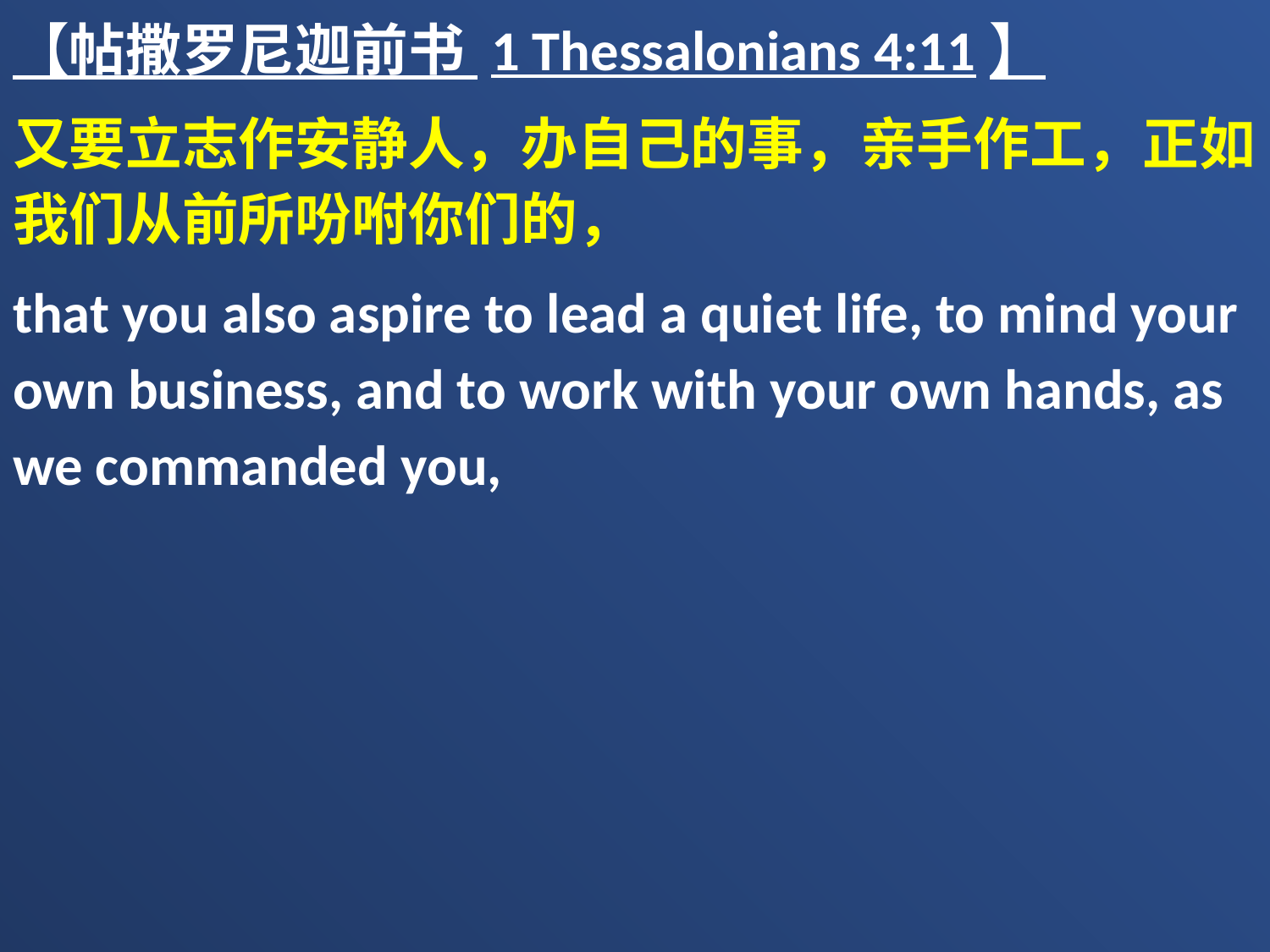

【帖撒罗尼迦前书 1 Thessalonians 4:11】
又要立志作安静人，办自己的事，亲手作工，正如我们从前所吩咐你们的，
that you also aspire to lead a quiet life, to mind your own business, and to work with your own hands, as we commanded you,